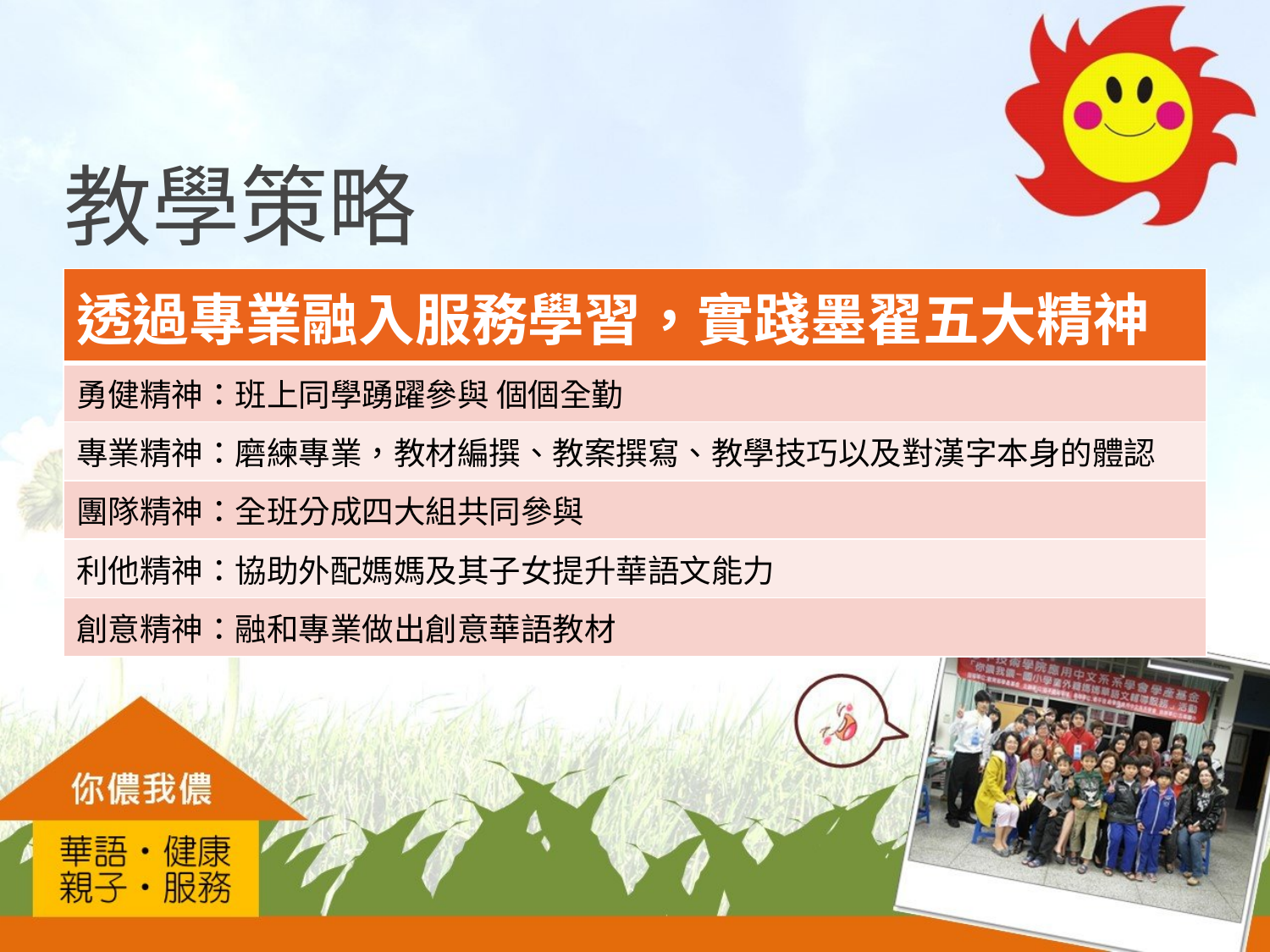

# 教學策略
| 透過專業融入服務學習，實踐墨翟五大精神 |
| --- |
| 勇健精神：班上同學踴躍參與 個個全勤 |
| 專業精神：磨練專業，教材編撰、教案撰寫、教學技巧以及對漢字本身的體認 |
| 團隊精神：全班分成四大組共同參與 |
| 利他精神：協助外配媽媽及其子女提升華語文能力 |
| 創意精神：融和專業做出創意華語教材 |